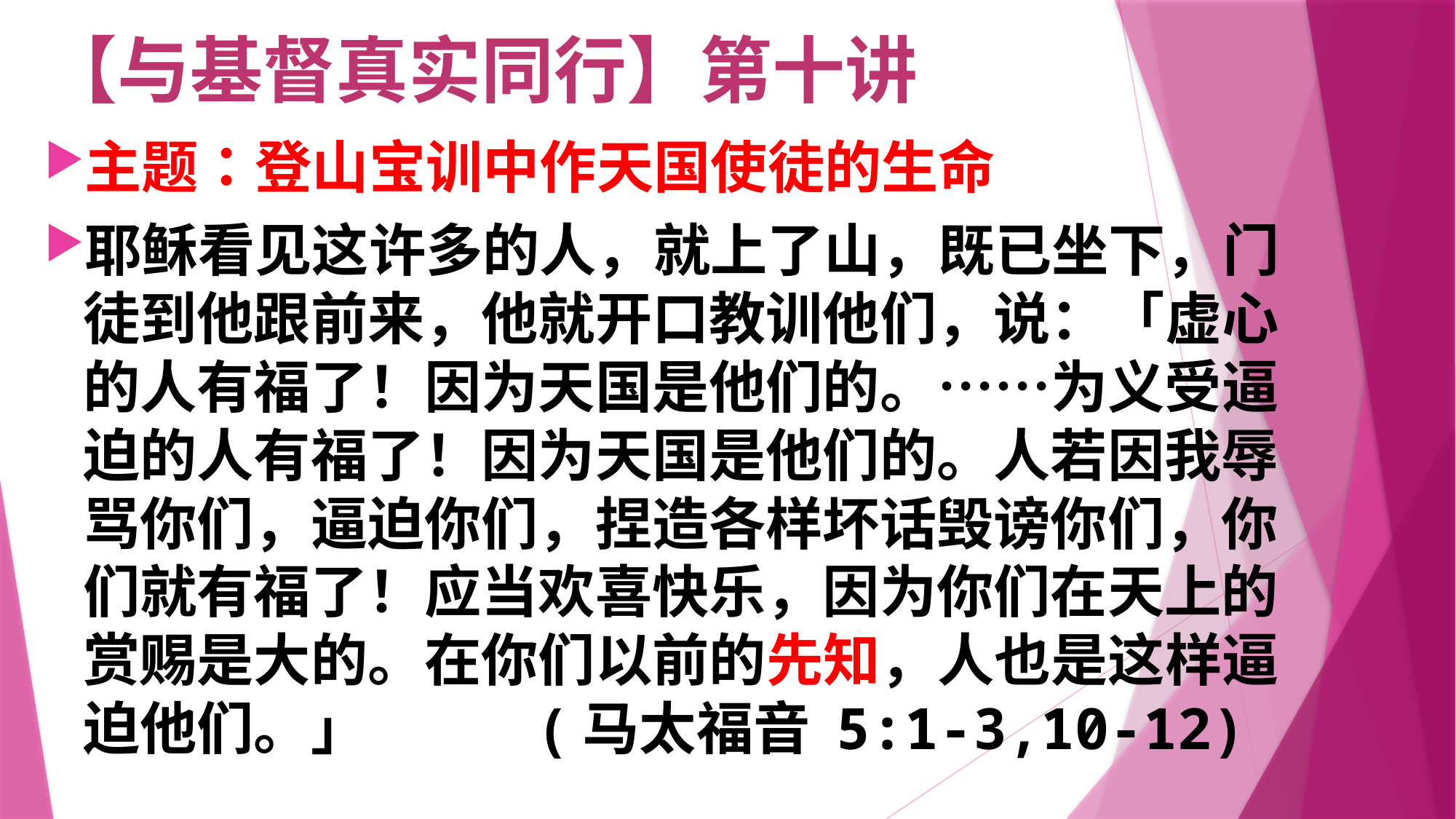

# 【与基督真实同行】第十讲
主题：登山宝训中作天国使徒的生命
耶稣看见这许多的人，就上了山，既已坐下，门徒到他跟前来，他就开口教训他们，说：「虚心的人有福了！因为天国是他们的。……为义受逼迫的人有福了！因为天国是他们的。人若因我辱骂你们，逼迫你们，捏造各样坏话毁谤你们，你们就有福了！应当欢喜快乐，因为你们在天上的赏赐是大的。在你们以前的先知，人也是这样逼迫他们。」            (马太福音 5:1-3,10-12)